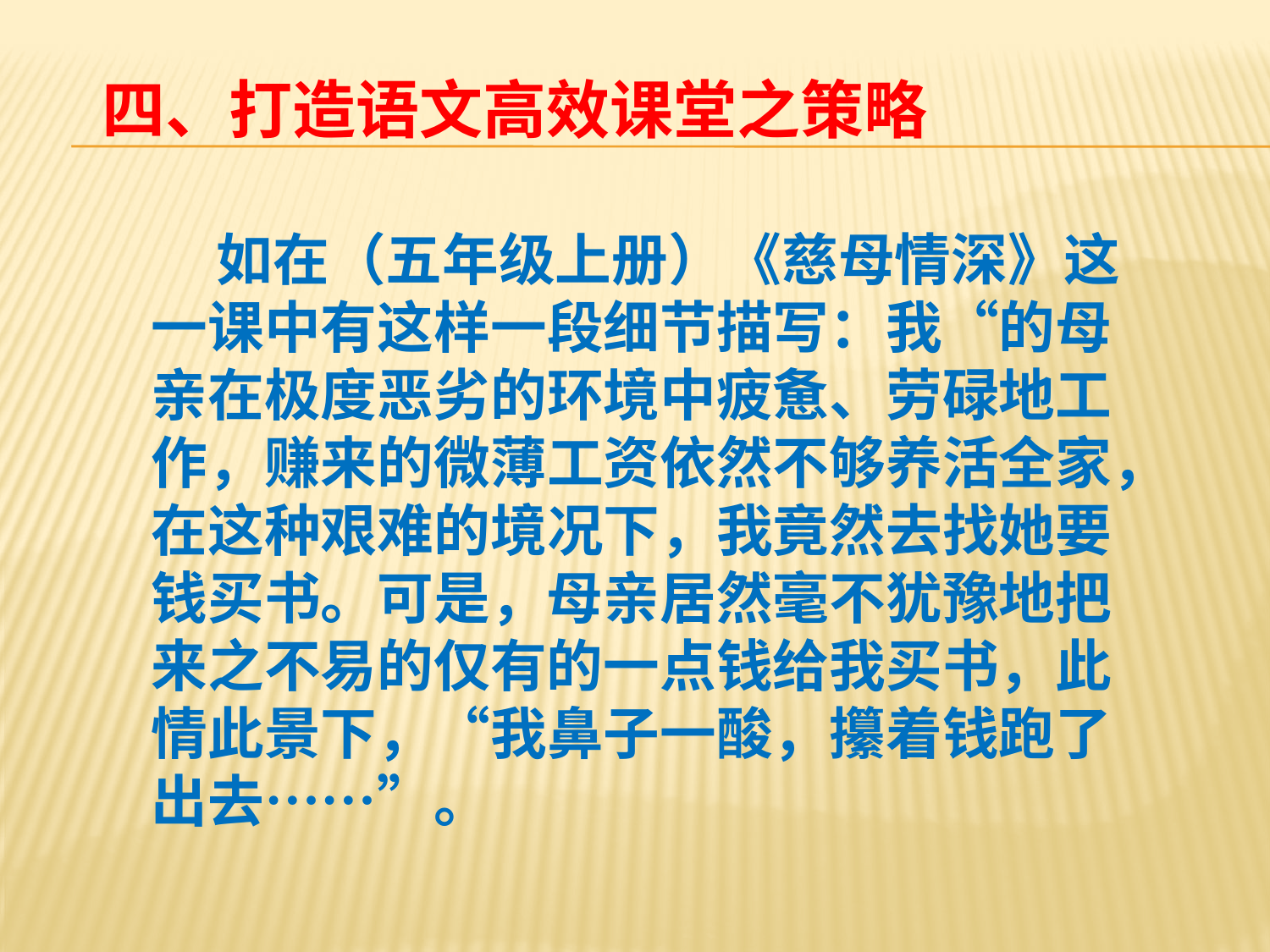

# 四、打造语文高效课堂之策略
    如在（五年级上册）《慈母情深》这一课中有这样一段细节描写：我“的母亲在极度恶劣的环境中疲惫、劳碌地工作，赚来的微薄工资依然不够养活全家，在这种艰难的境况下，我竟然去找她要钱买书。可是，母亲居然毫不犹豫地把来之不易的仅有的一点钱给我买书，此情此景下，“我鼻子一酸，攥着钱跑了出去……”。